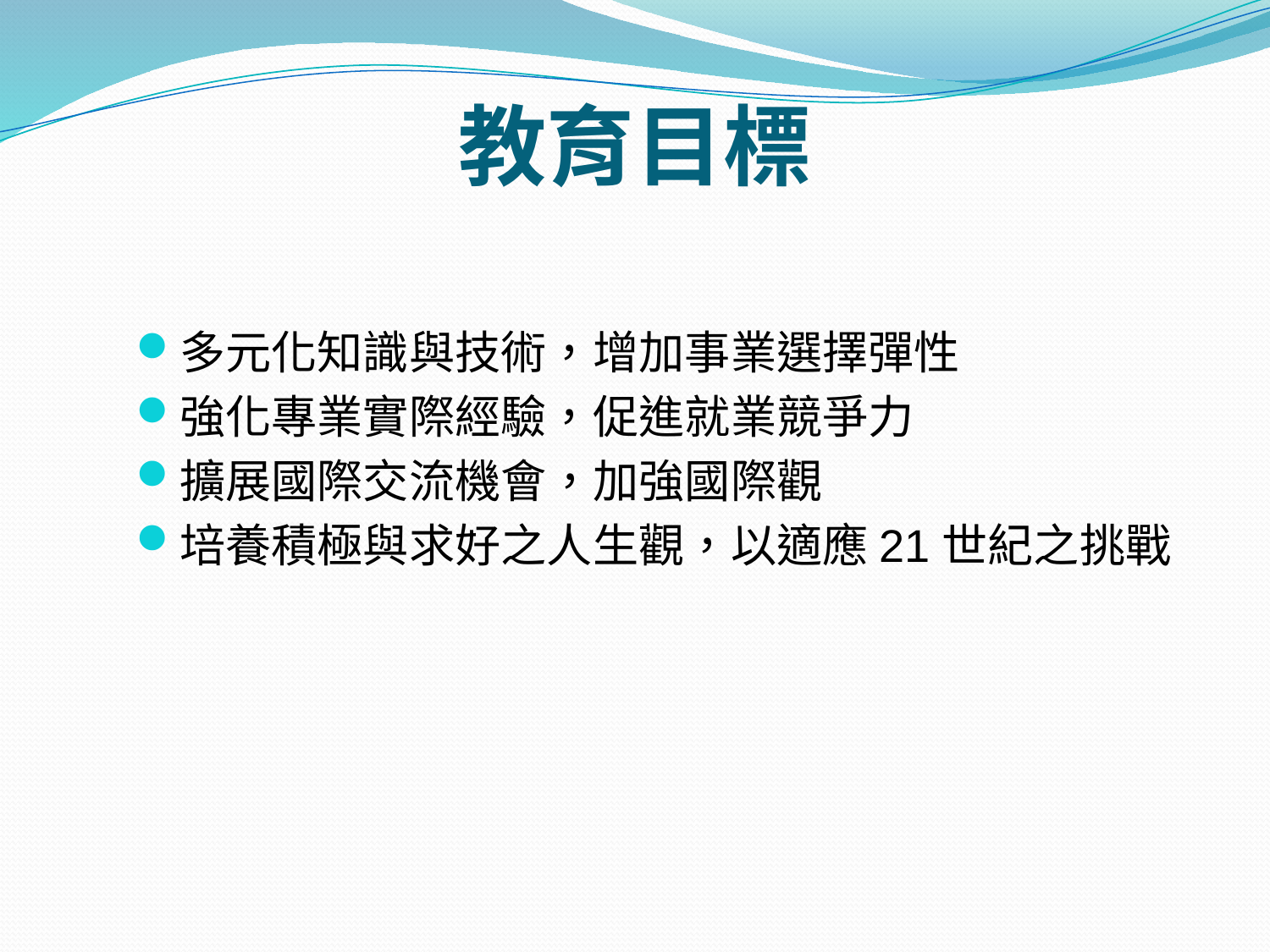

# 教育目標
多元化知識與技術，增加事業選擇彈性
強化專業實際經驗，促進就業競爭力
擴展國際交流機會，加強國際觀
培養積極與求好之人生觀，以適應21世紀之挑戰